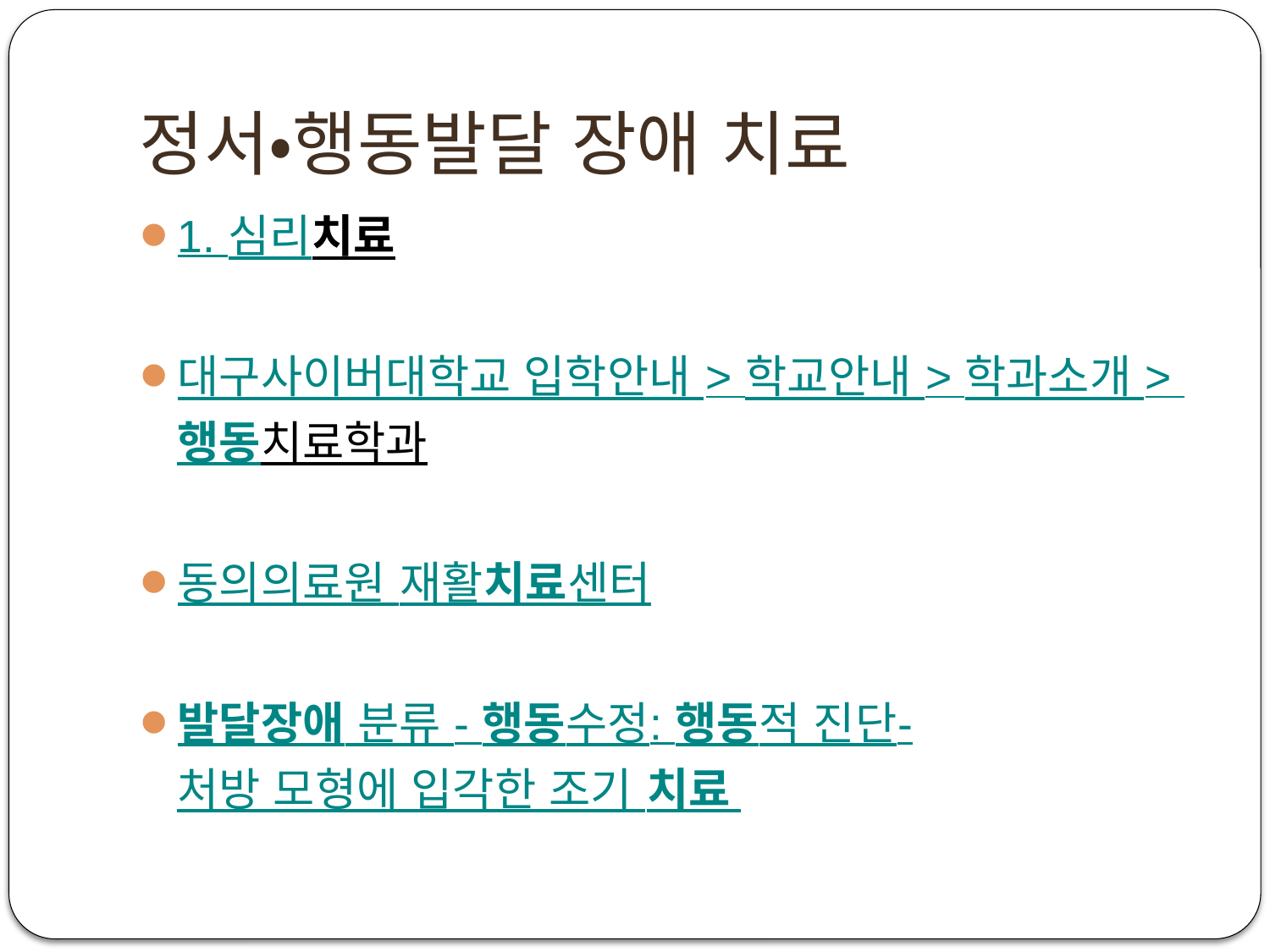

# 정서‧행동발달 장애 치료
1. 심리치료

대구사이버대학교 입학안내 > 학교안내 > 학과소개 > 행동치료학과

동의의료원 재활치료센터

발달장애 분류 - 행동수정: 행동적 진단-처방 모형에 입각한 조기 치료